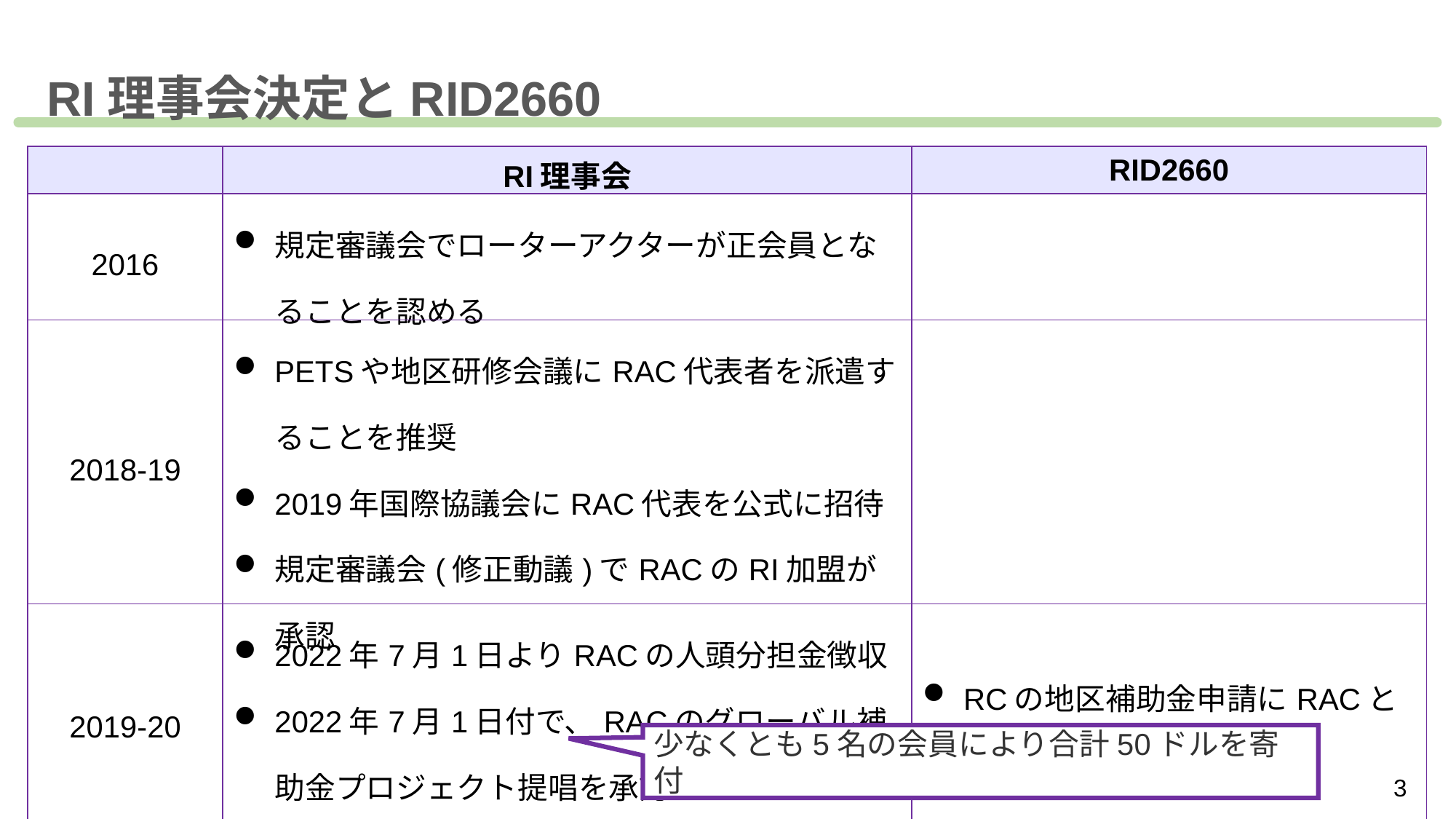

RI理事会決定とRID2660
|  | RI理事会 | RID2660 |
| --- | --- | --- |
| 2016 | 規定審議会でローターアクターが正会員となることを認める |  |
| 2018-19 | PETSや地区研修会議にRAC代表者を派遣することを推奨 2019年国際協議会にRAC代表を公式に招待 規定審議会(修正動議)でRACのRI加盟が承認 |  |
| 2019-20 | 2022年7月1日よりRACの人頭分担金徴収 2022年7月1日付で、RACのグローバル補助金プロジェクト提唱を承認 RACの寄付認証開始 | RCの地区補助金申請にRACとの共同事業を認める |
少なくとも5名の会員により合計50ドルを寄付
3